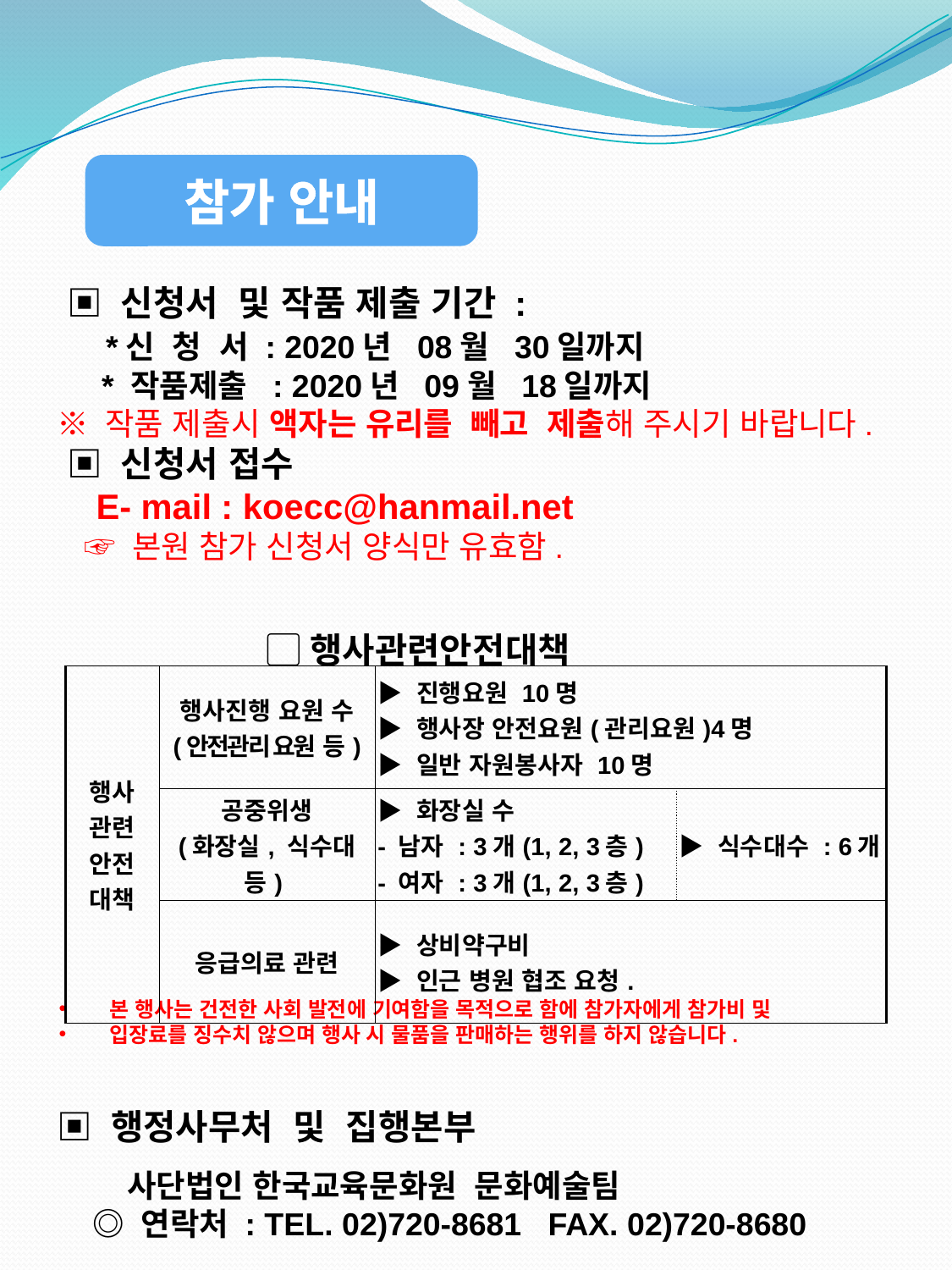

참가 안내
 ▣ 신청서  및 작품 제출 기간 :
     *신  청  서 : 2020년  08월  30일까지
     * 작품제출  : 2020년  09월  18일까지
※ 작품 제출시 액자는 유리를  빼고  제출해 주시기 바랍니다.
 ▣ 신청서 접수
    E- mail : koecc@hanmail.net
   ☞ 본원 참가 신청서 양식만 유효함.

                     ▢행사관련안전대책

▣ 행정사무처  및  집행본부
       사단법인 한국교육문화원  문화예술팀
    ◎ 연락처 : TEL. 02)720-8681   FAX. 02)720-8680
| 행사 관련 안전 대책 | 행사진행 요원 수 (안전관리 요원 등) | ▶ 진행요원 10명 ▶ 행사장 안전요원(관리요원)4명 ▶ 일반 자원봉사자 10명 |  |
| --- | --- | --- | --- |
|  | 공중위생 (화장실, 식수대 등) | ▶ 화장실 수 - 남자 : 3개(1, 2, 3층) - 여자 : 3개(1, 2, 3층) | ▶ 식수대수 : 6개 |
|  | 응급의료 관련 | ▶ 상비약구비 ▶ 인근 병원 협조 요청. |  |

 본 행사는 건전한 사회 발전에 기여함을 목적으로 함에 참가자에게 참가비 및
 입장료를 징수치 않으며 행사 시 물품을 판매하는 행위를 하지 않습니다.